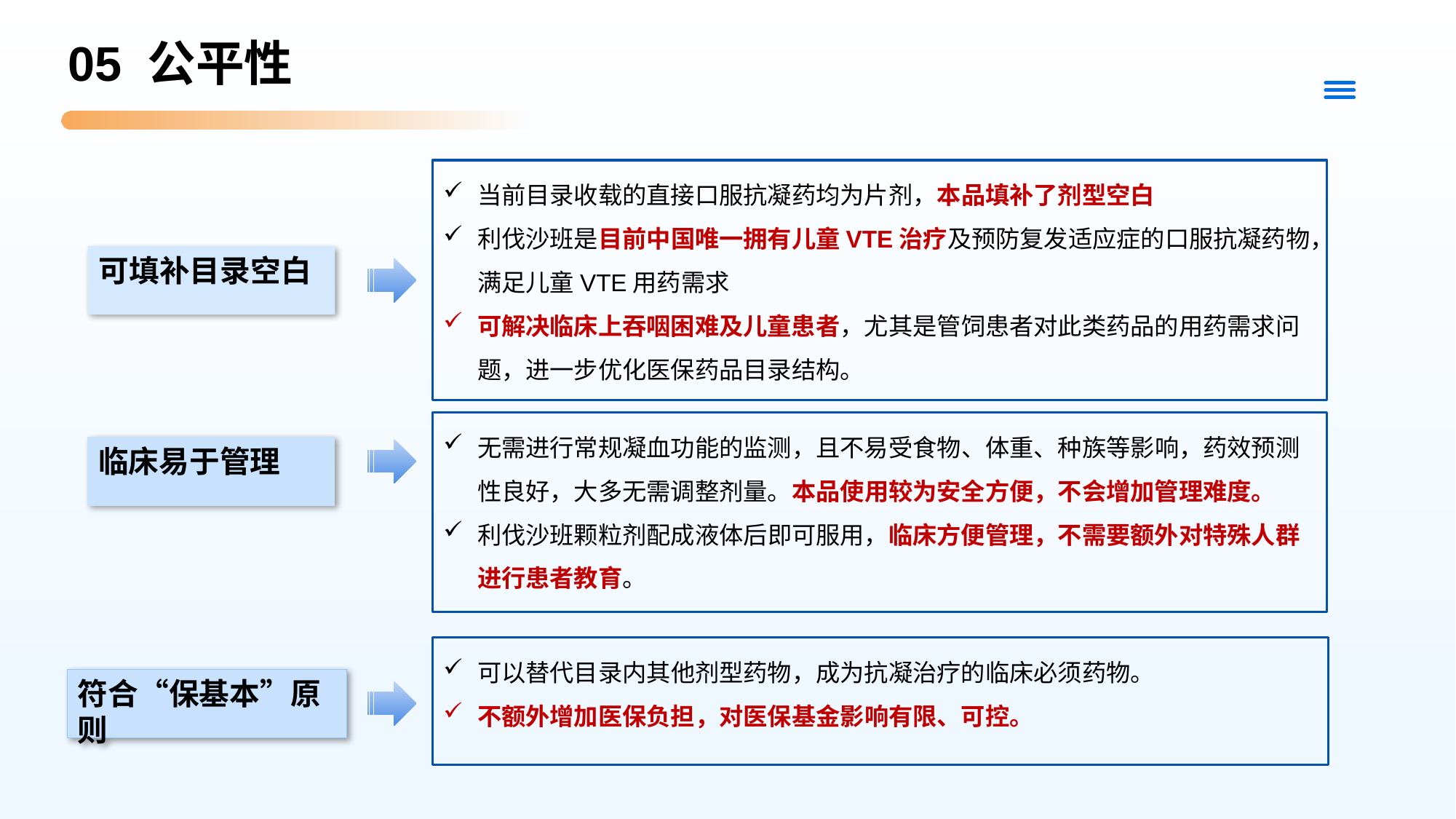

05 公平性
当前目录收载的直接口服抗凝药均为片剂，本品填补了剂型空白
利伐沙班是目前中国唯一拥有儿童VTE治疗及预防复发适应症的口服抗凝药物，满足儿童VTE用药需求
可解决临床上吞咽困难及儿童患者，尤其是管饲患者对此类药品的用药需求问题，进一步优化医保药品目录结构。

可填补目录空白

无需进行常规凝血功能的监测，且不易受食物、体重、种族等影响，药效预测性良好，大多无需调整剂量。本品使用较为安全方便，不会增加管理难度。
利伐沙班颗粒剂配成液体后即可服用，临床方便管理，不需要额外对特殊人群进行患者教育。

临床易于管理

可以替代目录内其他剂型药物，成为抗凝治疗的临床必须药物。
不额外增加医保负担，对医保基金影响有限、可控。

符合“保基本”原则